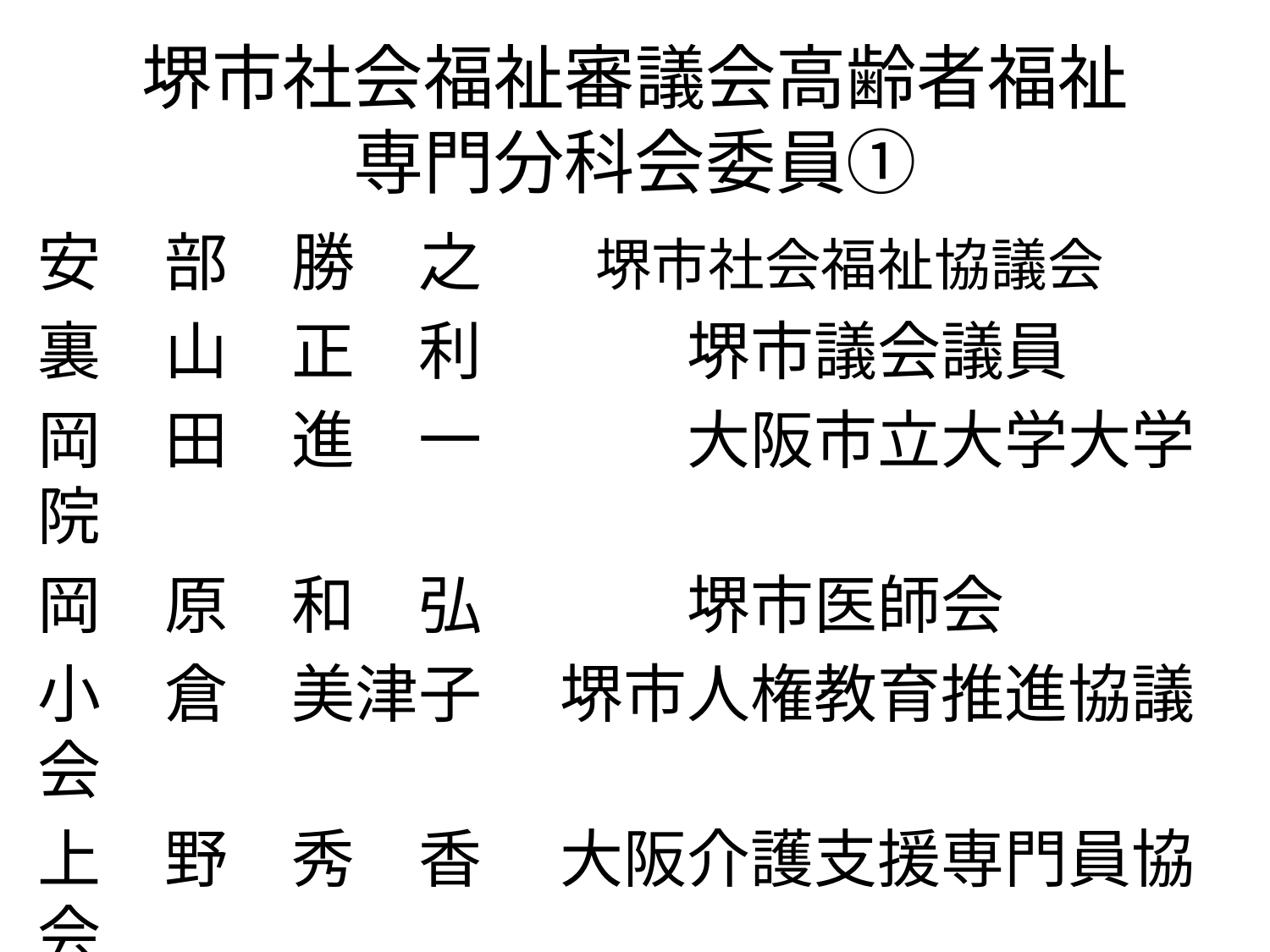

# 堺市社会福祉審議会高齢者福祉 専門分科会委員①
安　部　勝　之    　　堺市社会福祉協議会
裏　山　正　利　 　　堺市議会議員
岡　田　進　一 　　　大阪市立大学大学院
岡　原　和　弘 　　　堺市医師会
小　倉　美津子 　堺市人権教育推進協議会
上　野　秀　香 　大阪介護支援専門員協会
川　井　太加子　 桃山学院大学
久　保　洋　子 　堺市女性団体協議会